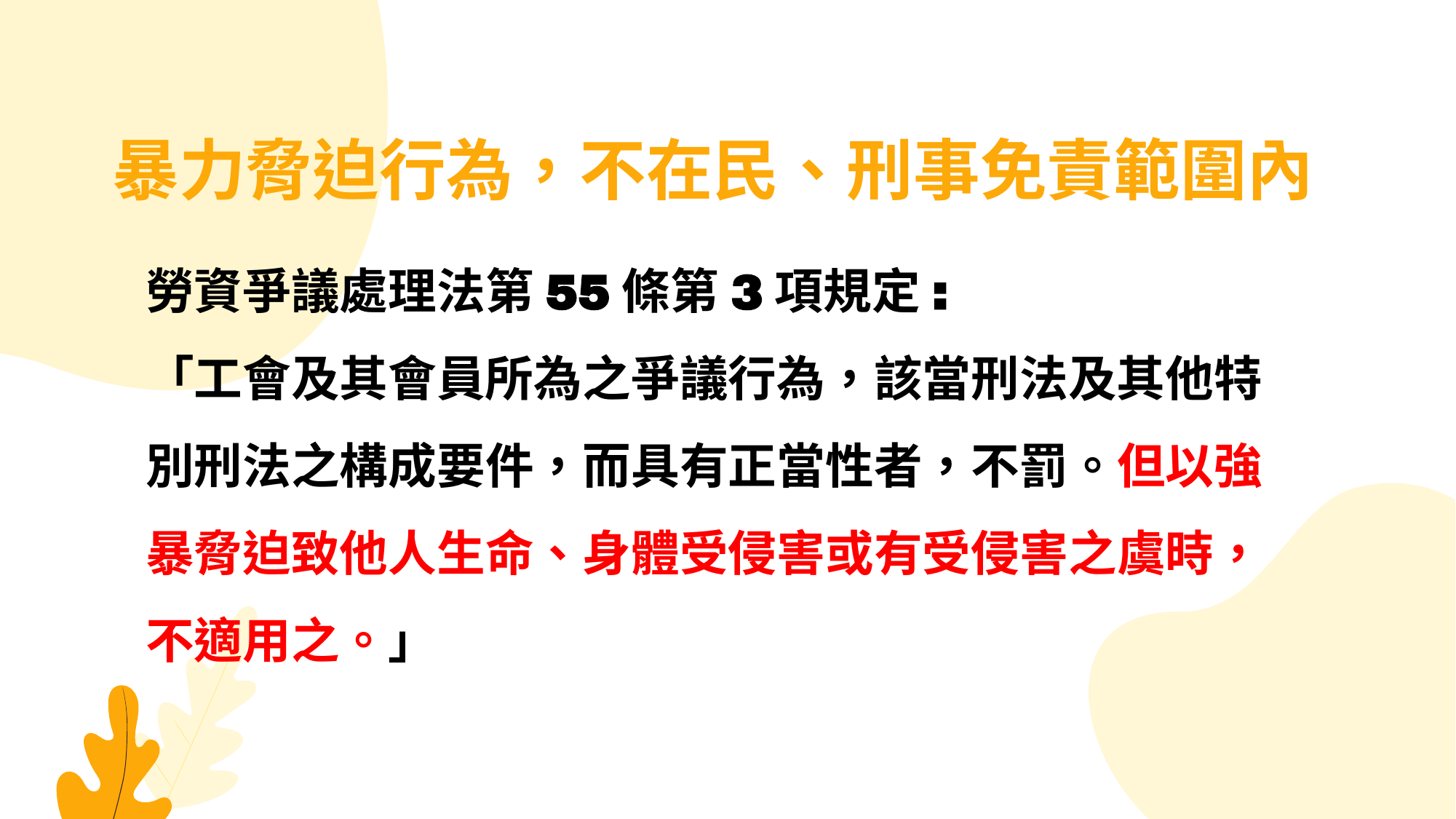

暴力脅迫行為，不在民、刑事免責範圍內
勞資爭議處理法第55條第3項規定:
「工會及其會員所為之爭議行為，該當刑法及其他特別刑法之構成要件，而具有正當性者，不罰。但以強暴脅迫致他人生命、身體受侵害或有受侵害之虞時，不適用之。」